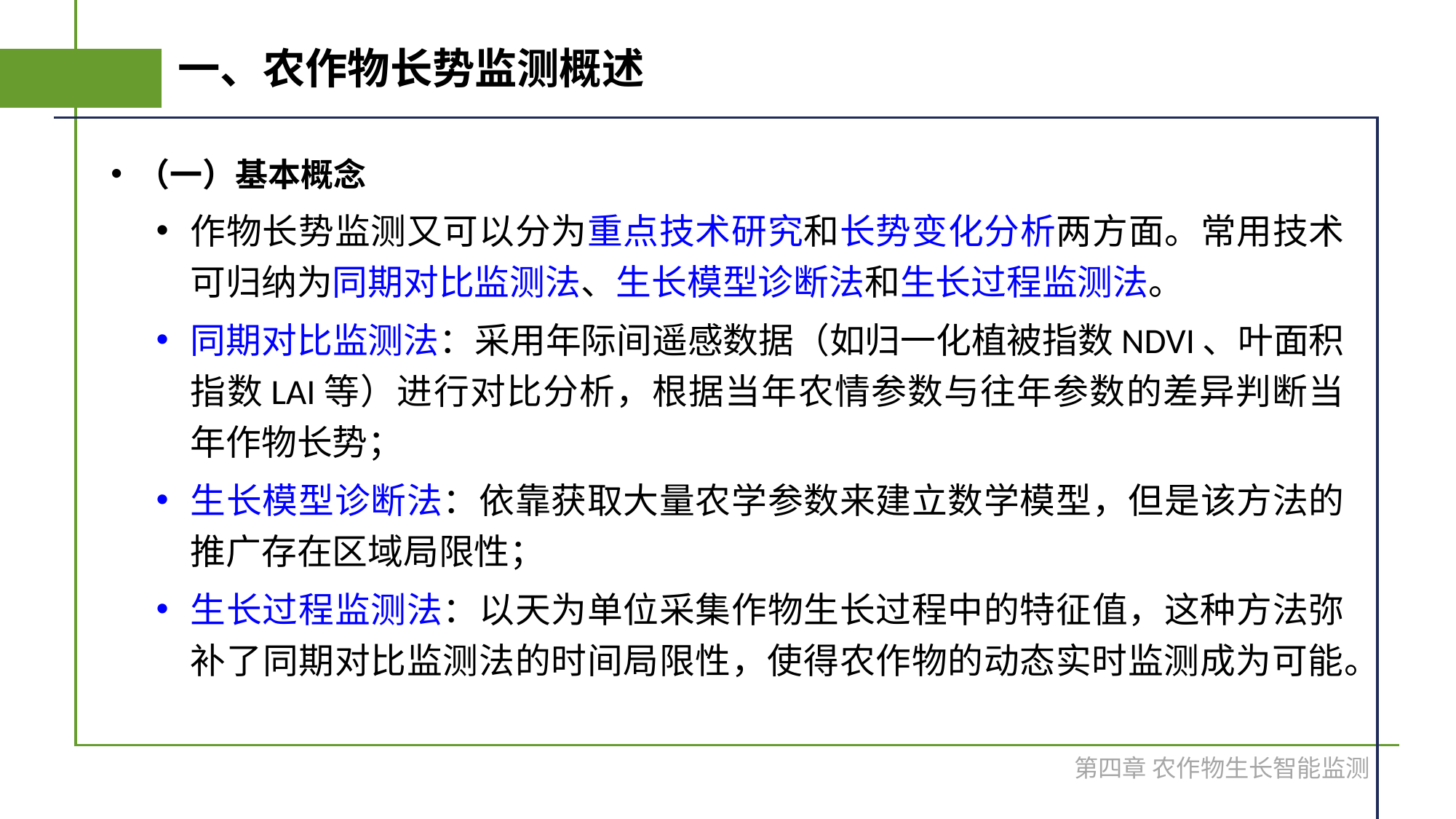

# 一、农作物长势监测概述
（一）基本概念
作物长势监测又可以分为重点技术研究和长势变化分析两方面。常用技术可归纳为同期对比监测法、生长模型诊断法和生长过程监测法。
同期对比监测法：采用年际间遥感数据（如归一化植被指数NDVI、叶面积指数LAI等）进行对比分析，根据当年农情参数与往年参数的差异判断当年作物长势；
生长模型诊断法：依靠获取大量农学参数来建立数学模型，但是该方法的推广存在区域局限性；
生长过程监测法：以天为单位采集作物生长过程中的特征值，这种方法弥补了同期对比监测法的时间局限性，使得农作物的动态实时监测成为可能。

第四章 农作物生长智能监测